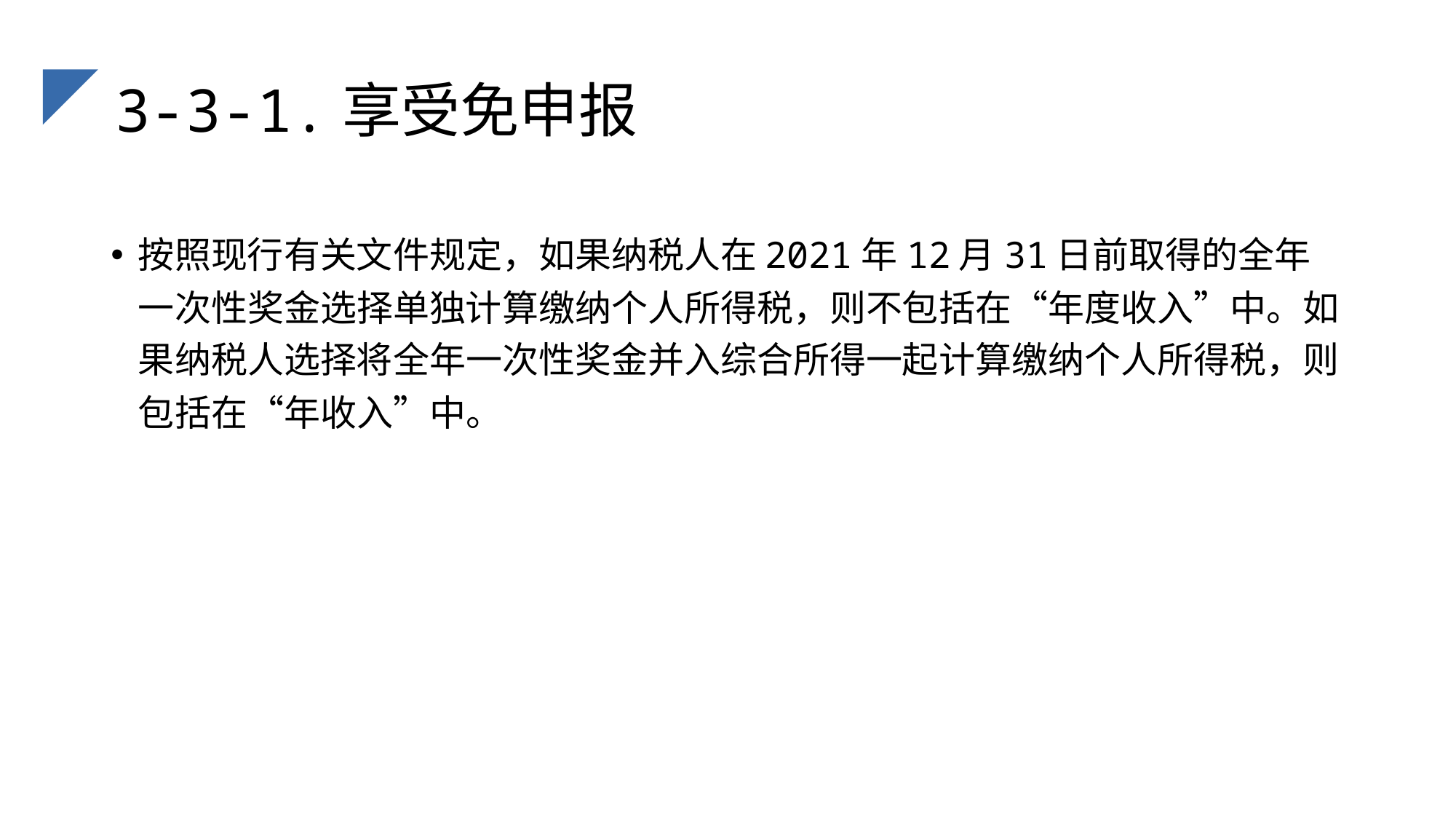

# 3-3-1.享受免申报
按照现行有关文件规定，如果纳税人在2021年12月31日前取得的全年一次性奖金选择单独计算缴纳个人所得税，则不包括在“年度收入”中。如果纳税人选择将全年一次性奖金并入综合所得一起计算缴纳个人所得税，则包括在“年收入”中。